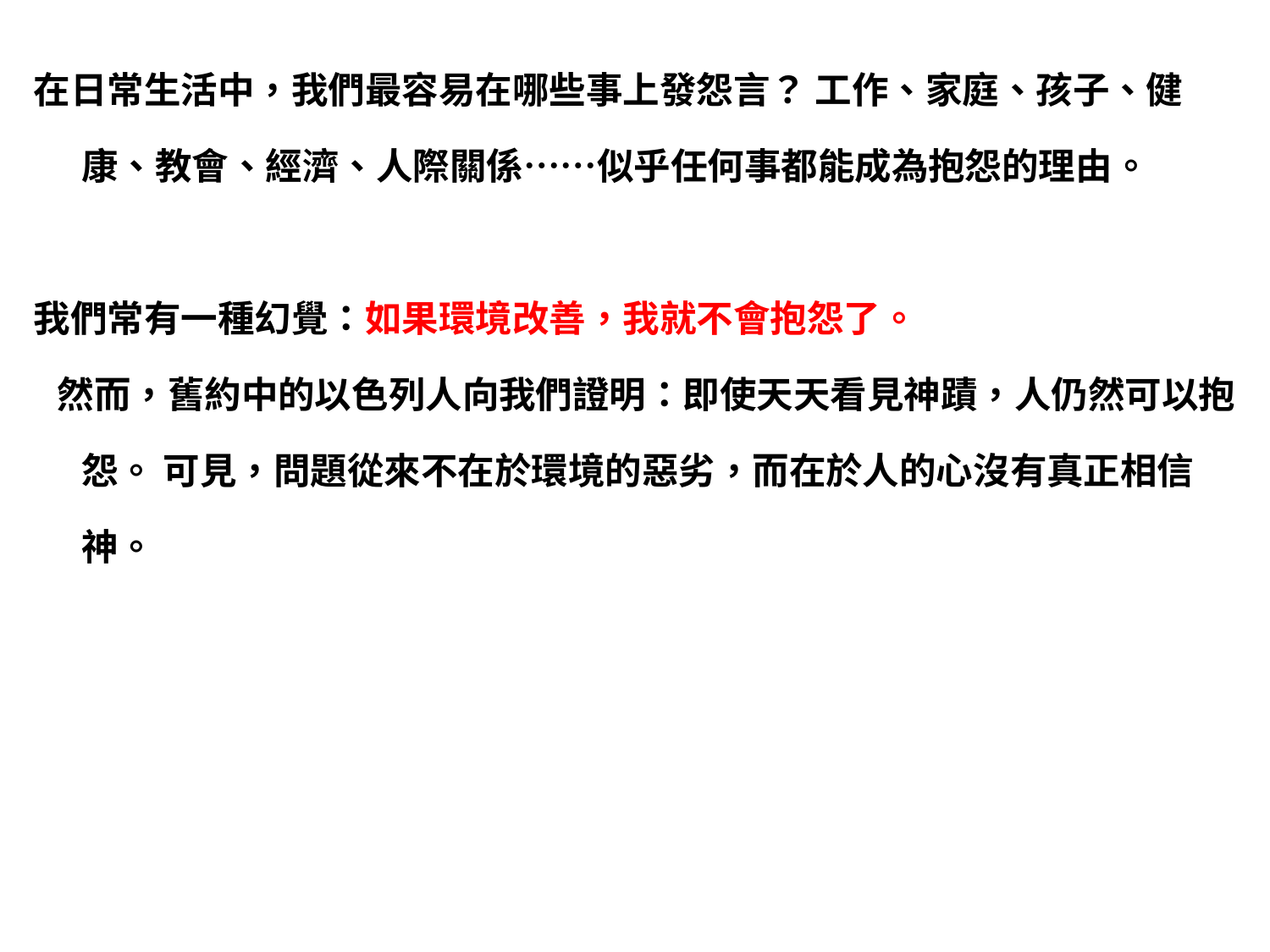

在日常生活中，我們最容易在哪些事上發怨言？ 工作、家庭、孩子、健康、教會、經濟、人際關係……似乎任何事都能成為抱怨的理由。

我們常有一種幻覺：如果環境改善，我就不會抱怨了。
 然而，舊約中的以色列人向我們證明：即使天天看見神蹟，人仍然可以抱怨。 可見，問題從來不在於環境的惡劣，而在於人的心沒有真正相信神。